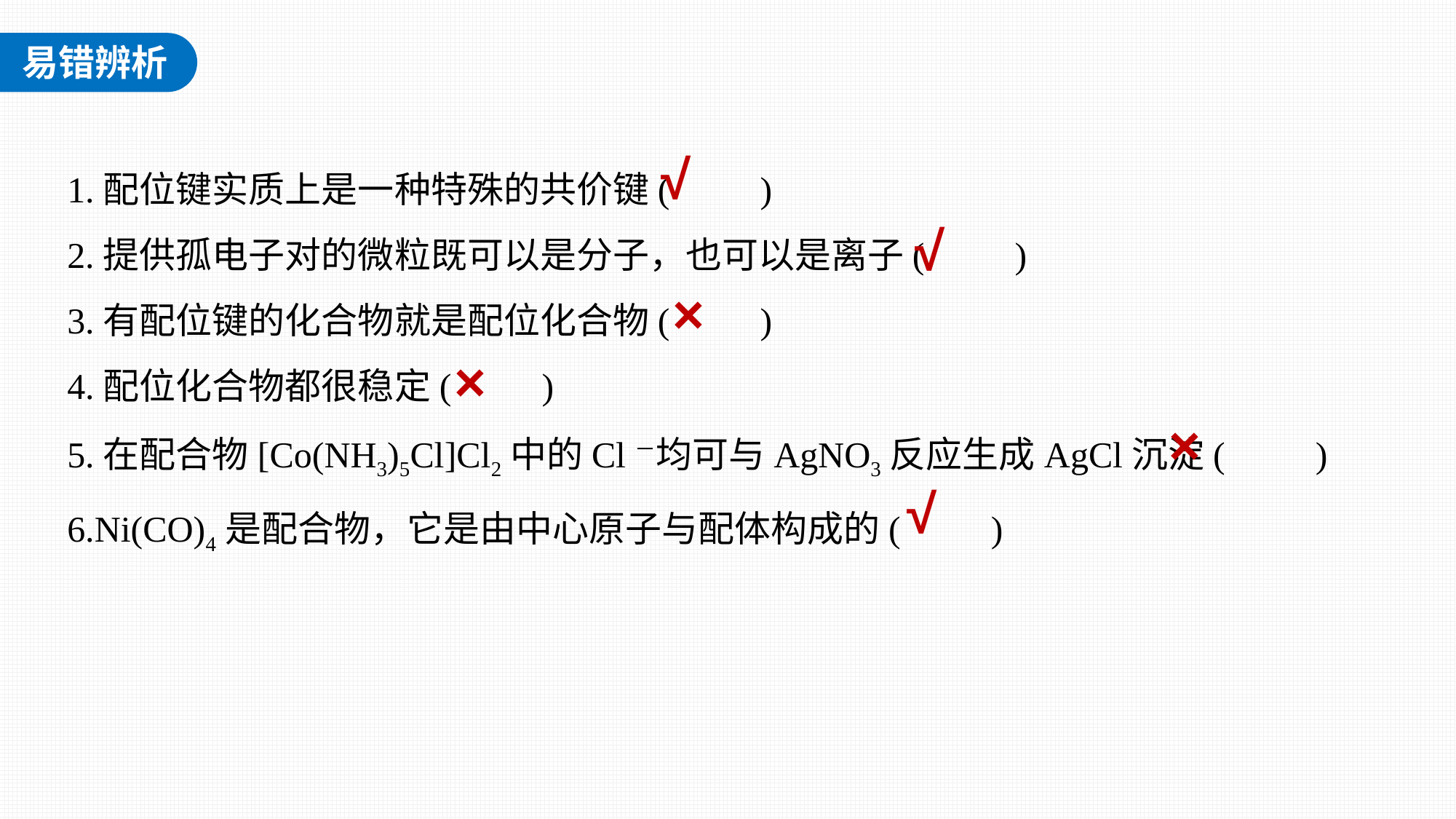

1.配位键实质上是一种特殊的共价键(　　)
2.提供孤电子对的微粒既可以是分子，也可以是离子(　　)
3.有配位键的化合物就是配位化合物(　　)
4.配位化合物都很稳定(　　)
5.在配合物[Co(NH3)5Cl]Cl2中的Cl－均可与AgNO3反应生成AgCl沉淀(　　)
6.Ni(CO)4是配合物，它是由中心原子与配体构成的(　　)
√
√
×
×
×
√